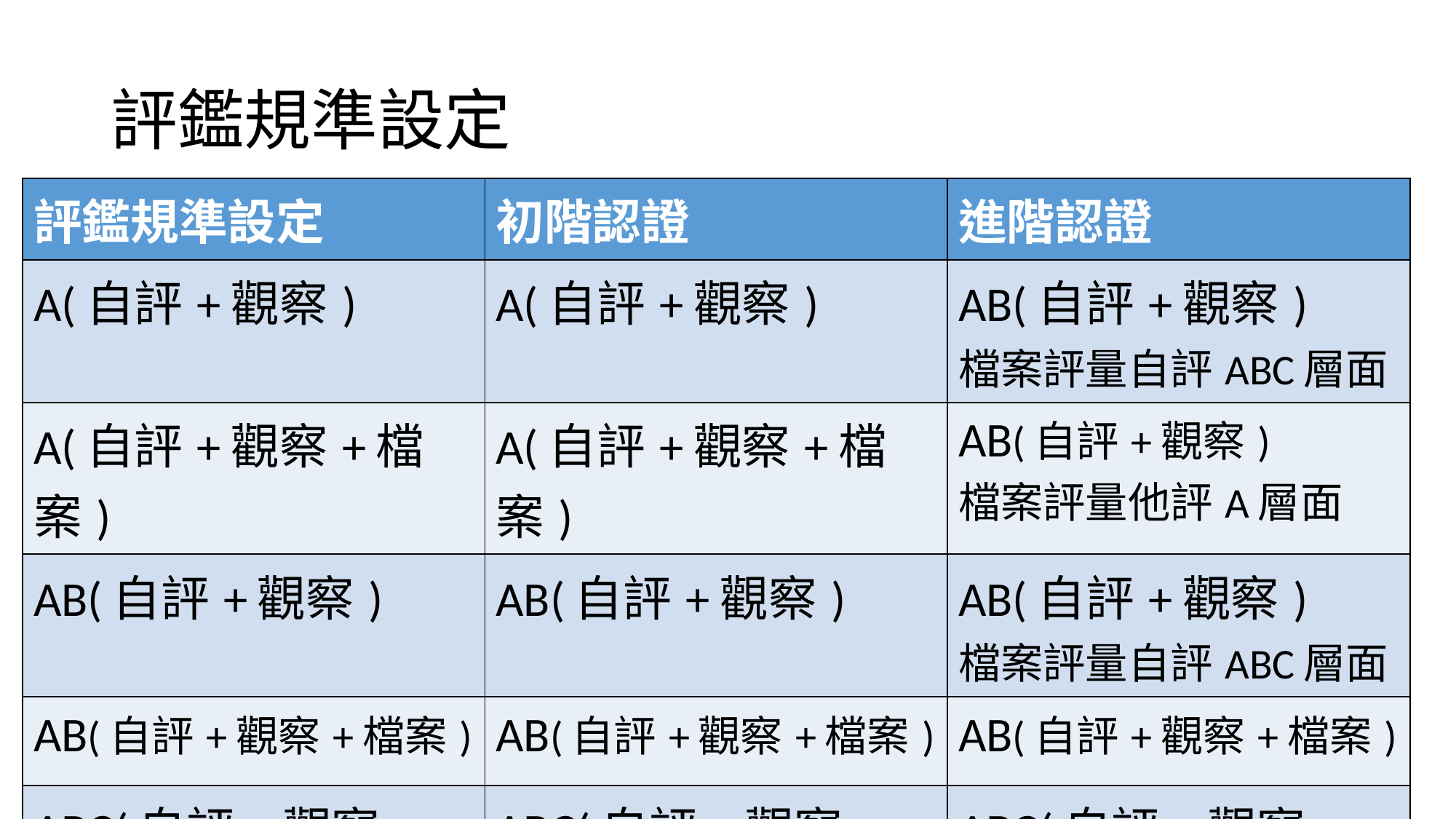

# 評鑑規準設定
| 評鑑規準設定 | 初階認證 | 進階認證 |
| --- | --- | --- |
| A(自評+觀察) | A(自評+觀察) | AB(自評+觀察) 檔案評量自評ABC層面 |
| A(自評+觀察+檔案) | A(自評+觀察+檔案) | AB(自評+觀察) 檔案評量他評A層面 |
| AB(自評+觀察) | AB(自評+觀察) | AB(自評+觀察) 檔案評量自評ABC層面 |
| AB(自評+觀察+檔案) | AB(自評+觀察+檔案) | AB(自評+觀察+檔案) |
| ABC(自評+觀察+檔案) | ABC(自評+觀察+檔案) | ABC(自評+觀察+檔案) |